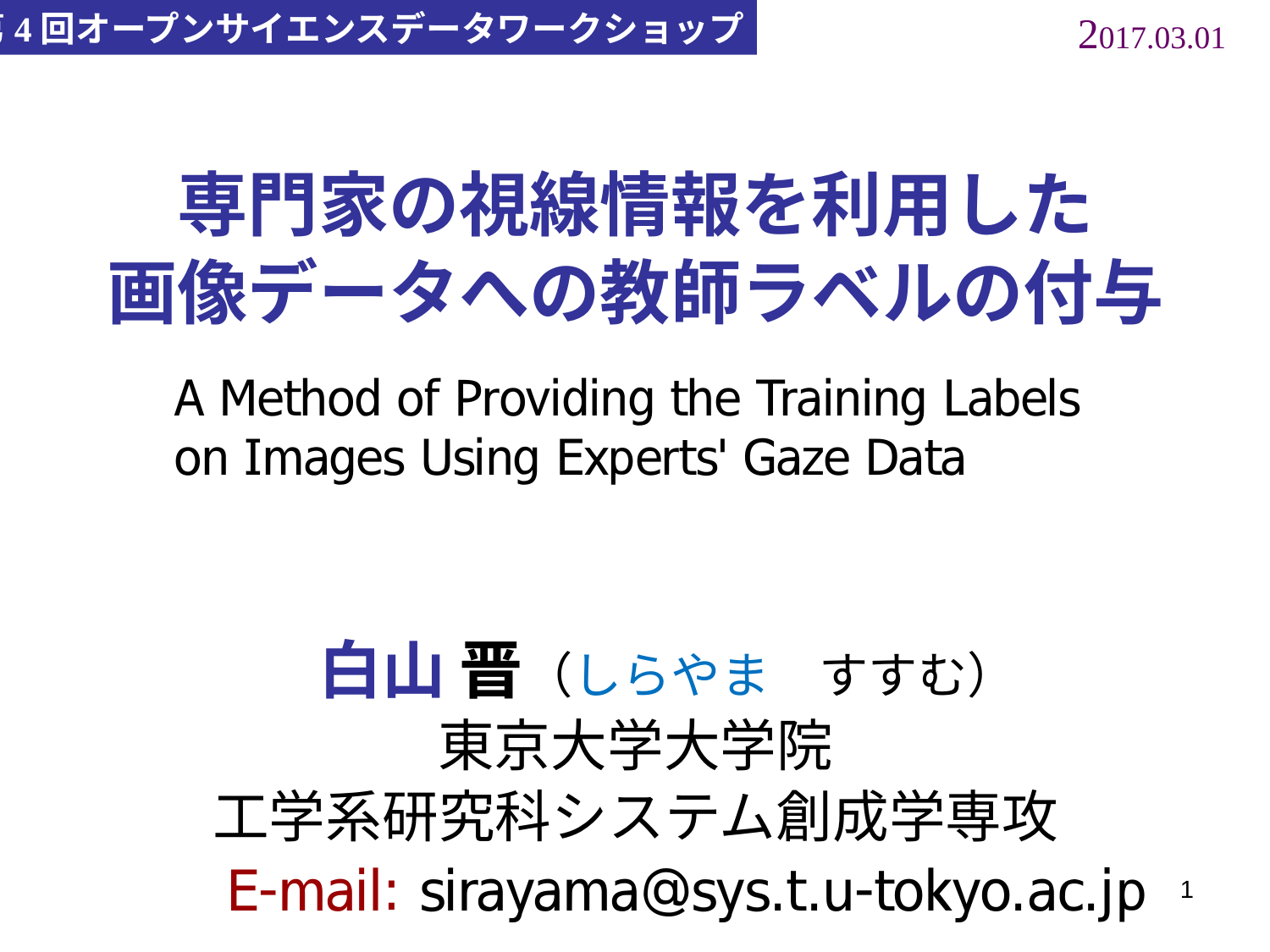

第4回オープンサイエンスデータワークショップ
2017.03.01
専門家の視線情報を利用した
画像データへの教師ラベルの付与
A Method of Providing the Training Labels on Images Using Experts' Gaze Data
　白山 晋（しらやま　すすむ）
東京大学大学院
工学系研究科システム創成学専攻
E-mail: sirayama@sys.t.u-tokyo.ac.jp
1